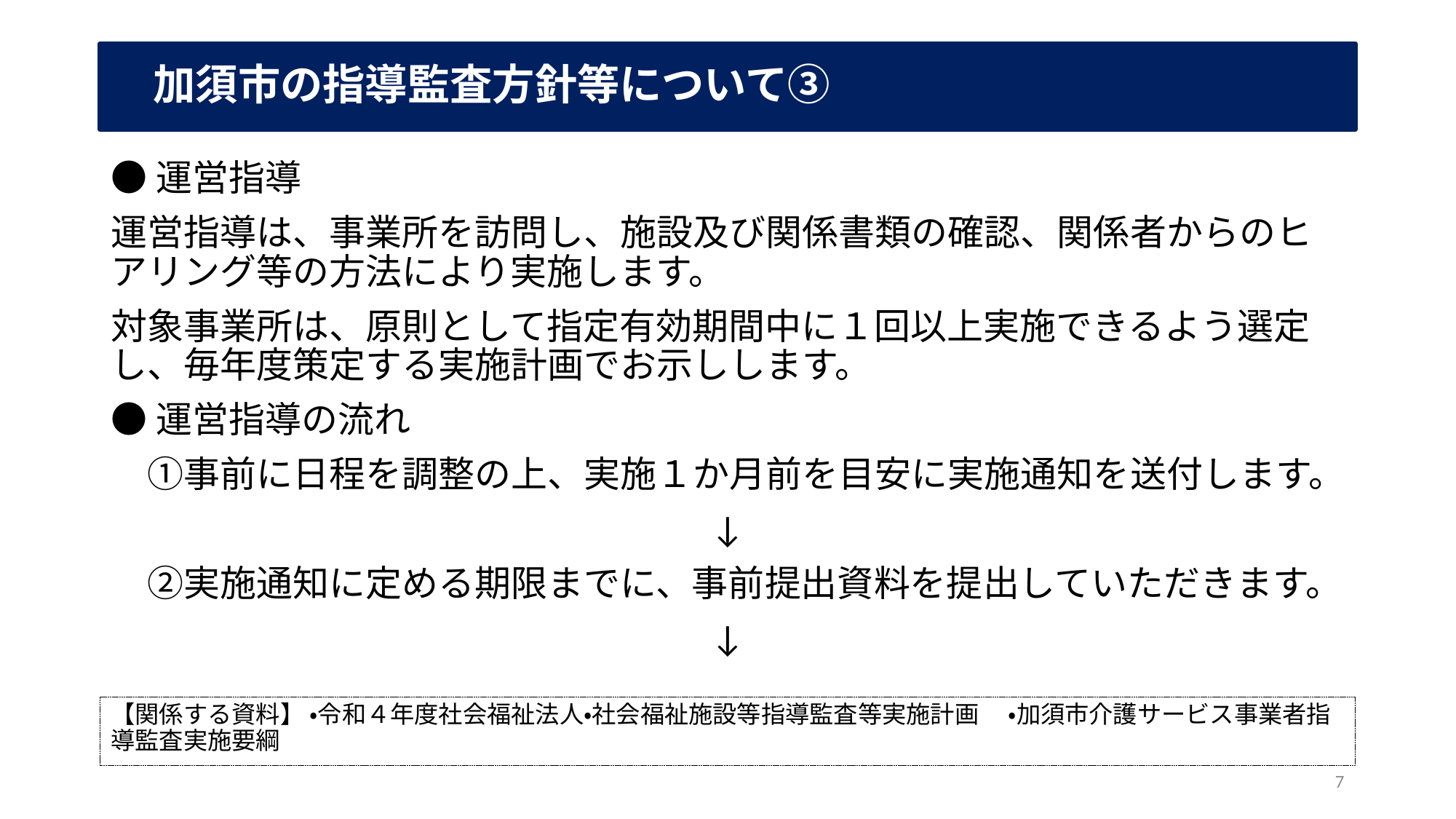

# 加須市の指導監査方針等について③
●運営指導
運営指導は、事業所を訪問し、施設及び関係書類の確認、関係者からのヒアリング等の方法により実施します。
対象事業所は、原則として指定有効期間中に１回以上実施できるよう選定し、毎年度策定する実施計画でお示しします。
●運営指導の流れ
　①事前に日程を調整の上、実施１か月前を目安に実施通知を送付します。
↓
　②実施通知に定める期限までに、事前提出資料を提出していただきます。
↓

【関係する資料】 ・令和４年度社会福祉法人・社会福祉施設等指導監査等実施計画　 ・加須市介護サービス事業者指導監査実施要綱
7